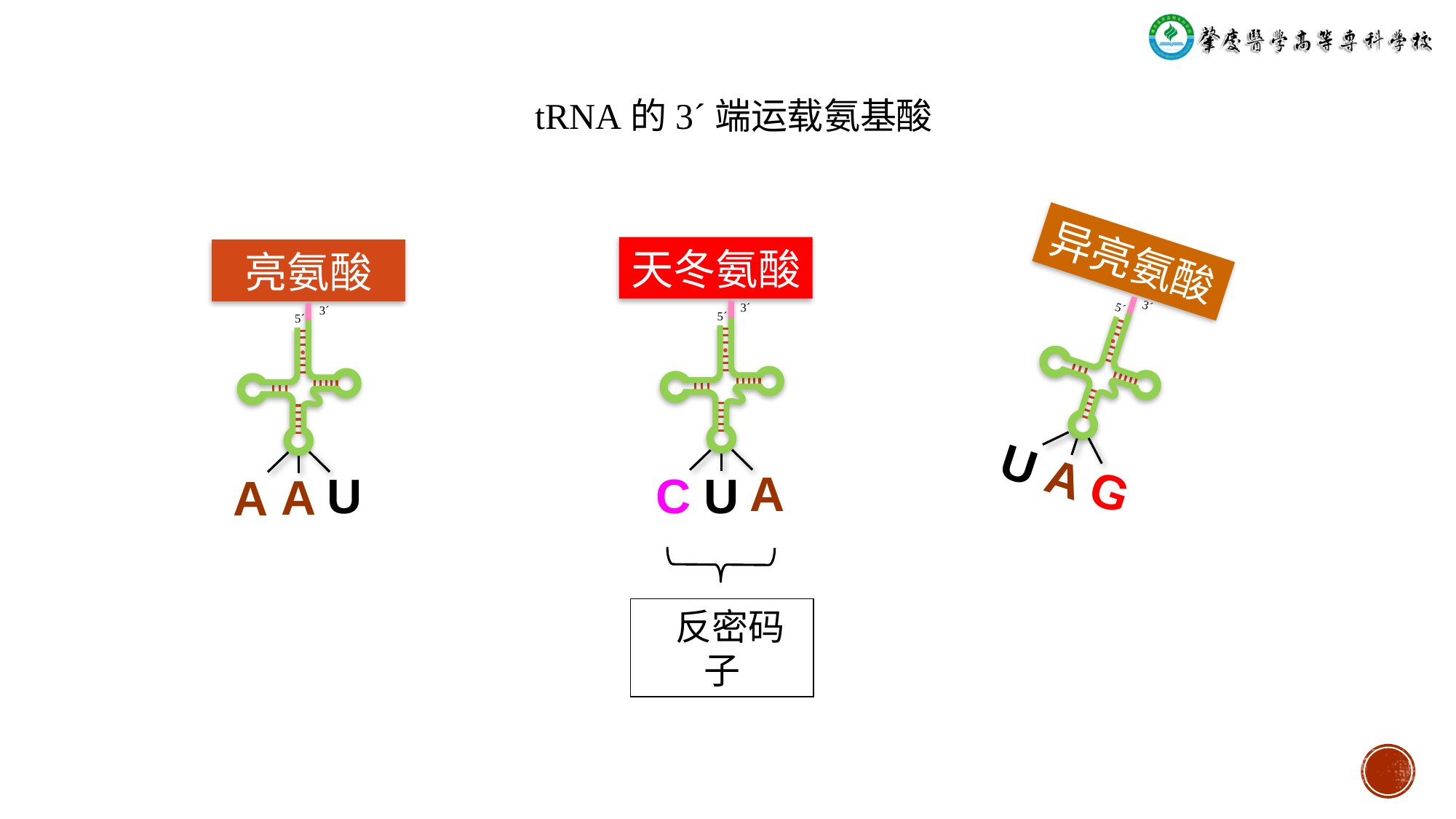

tRNA的3´端运载氨基酸
异亮氨酸
3´

5´

•
G
A
U
天冬氨酸
3´

5´

•
A
U
C
亮氨酸
3´

5´

•
U
A
A

 反密码子